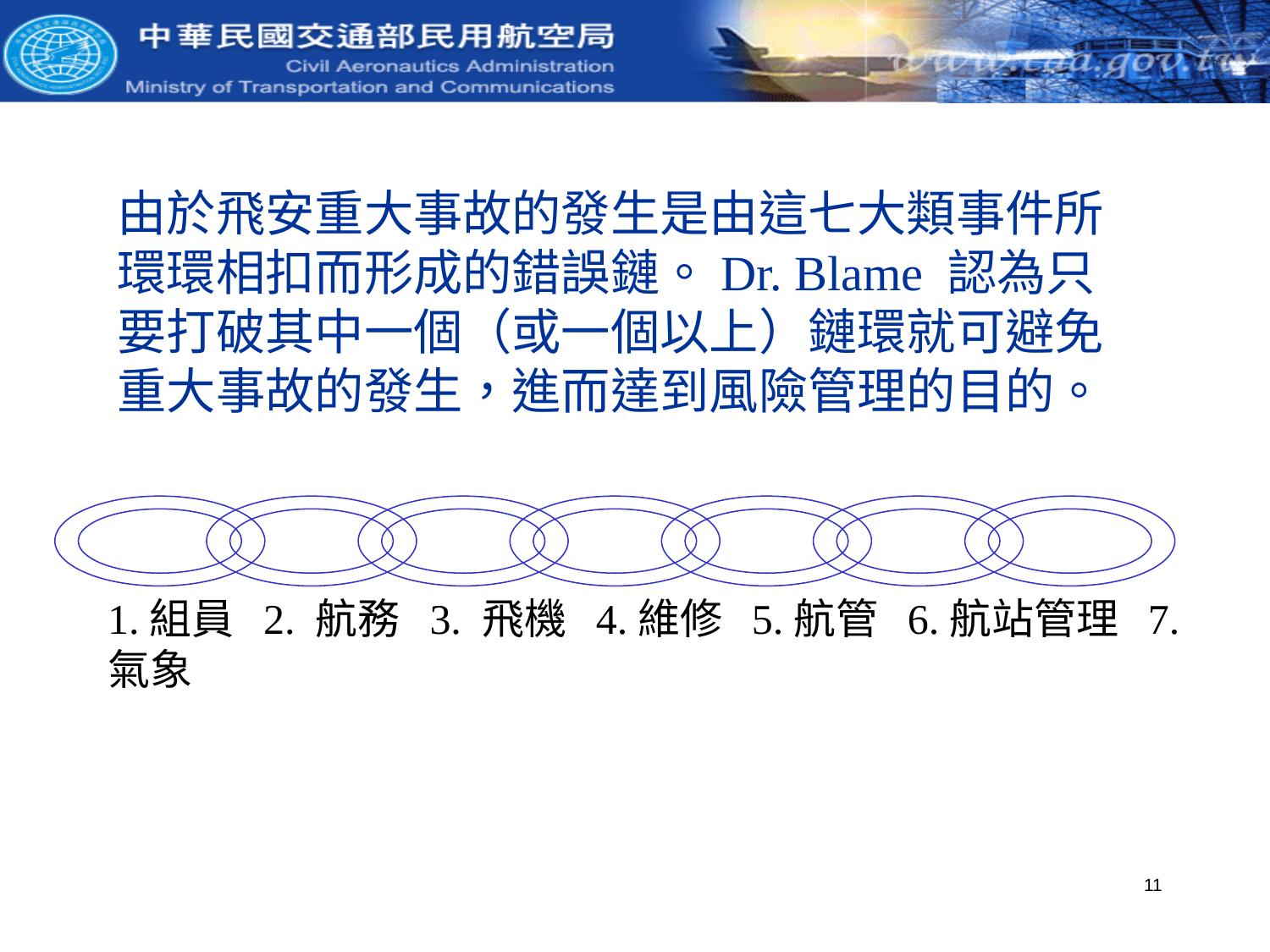

由於飛安重大事故的發生是由這七大類事件所環環相扣而形成的錯誤鏈。Dr. Blame 認為只要打破其中一個（或一個以上）鏈環就可避免重大事故的發生，進而達到風險管理的目的。

1.組員  2. 航務  3. 飛機  4.維修  5.航管  6.航站管理  7.氣象